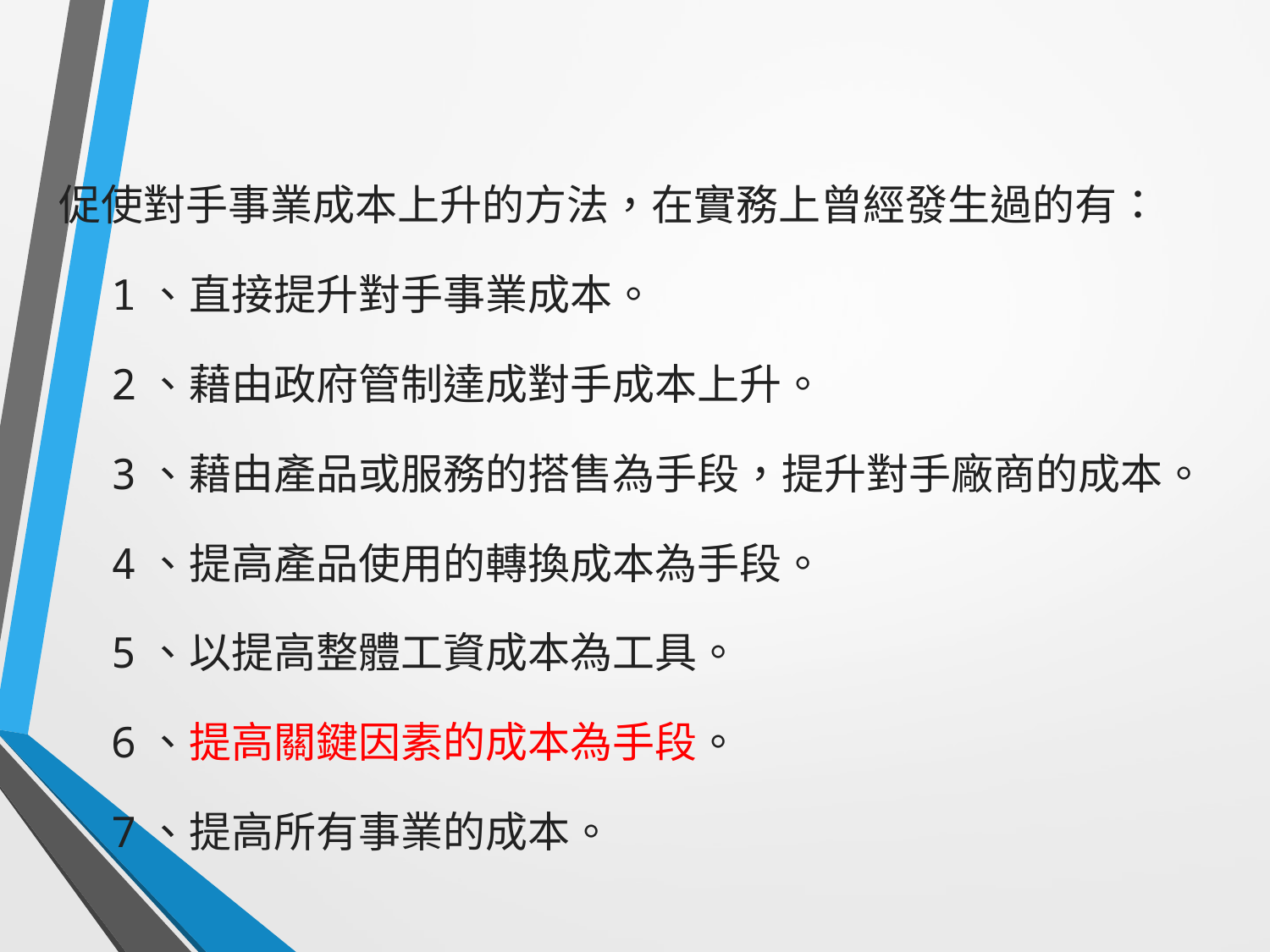

#
促使對手事業成本上升的方法，在實務上曾經發生過的有：
　1、直接提升對手事業成本。
　2、藉由政府管制達成對手成本上升。
　3、藉由產品或服務的搭售為手段，提升對手廠商的成本。
　4、提高產品使用的轉換成本為手段。
　5、以提高整體工資成本為工具。
　6、提高關鍵因素的成本為手段。
　7、提高所有事業的成本。